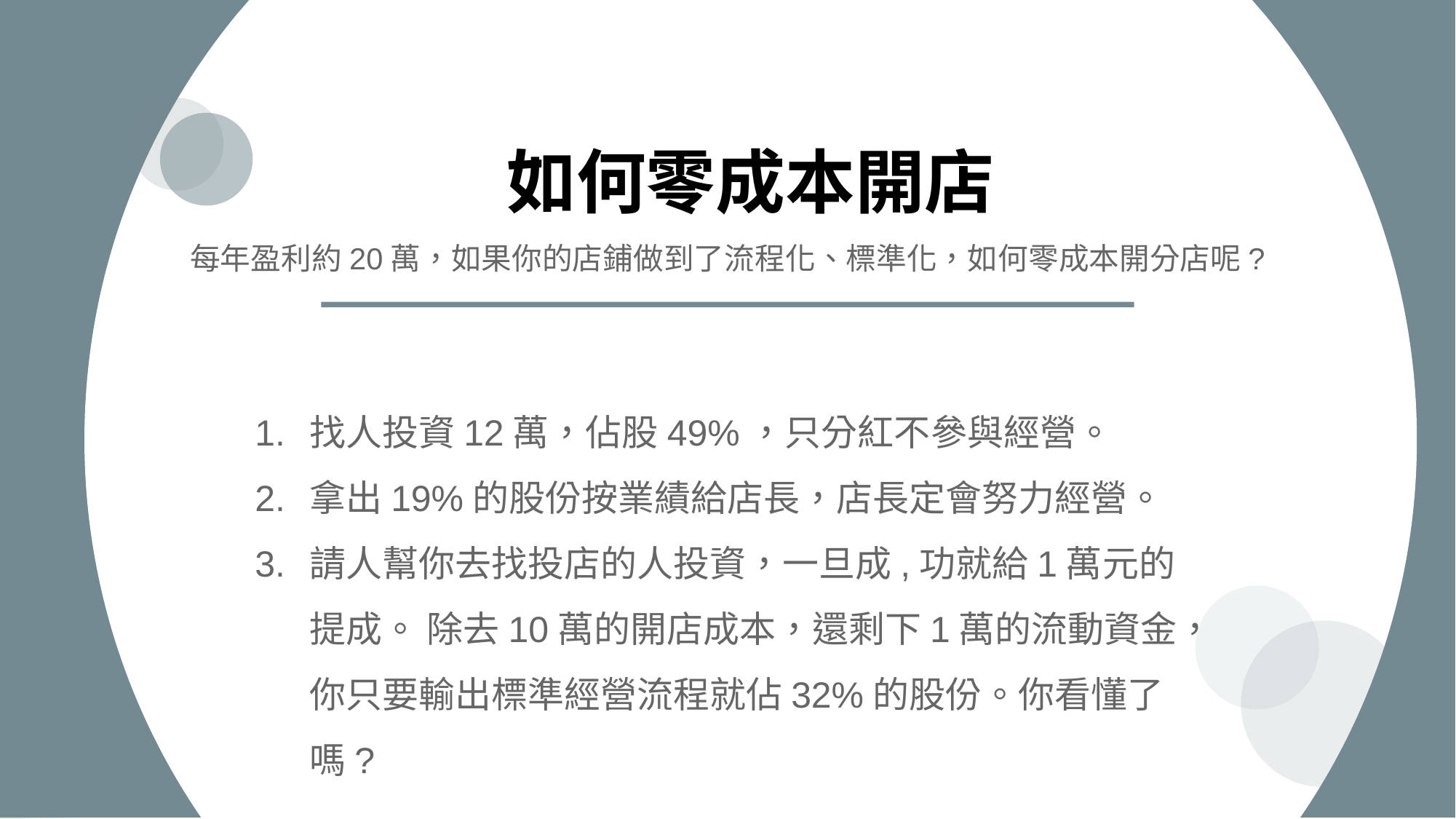

如何零成本開店

每年盈利約20萬，如果你的店鋪做到了流程化、標準化，如何零成本開分店呢?

找人投資12萬，佔股49%，只分紅不參與經營。
拿出19%的股份按業績給店長，店長定會努力經營。
請人幫你去找投店的人投資，一旦成,功就給1萬元的提成。 除去10萬的開店成本，還剩下1萬的流動資金，你只要輸出標準經營流程就佔32%的股份。你看懂了嗎?